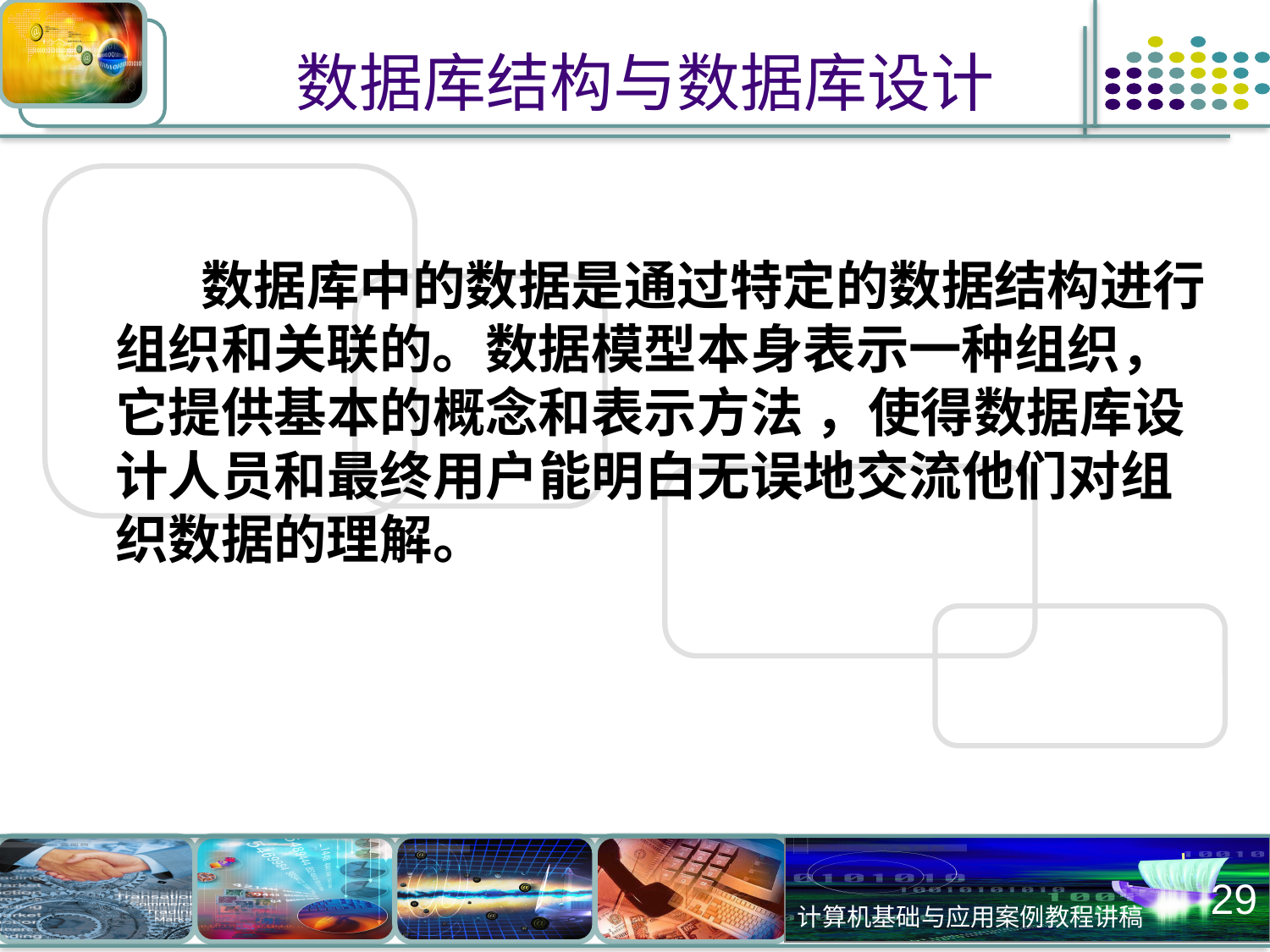

# 数据库结构与数据库设计
          数据库中的数据是通过特定的数据结构进行组织和关联的。数据模型本身表示一种组织，它提供基本的概念和表示方法 ，使得数据库设计人员和最终用户能明白无误地交流他们对组织数据的理解。
29